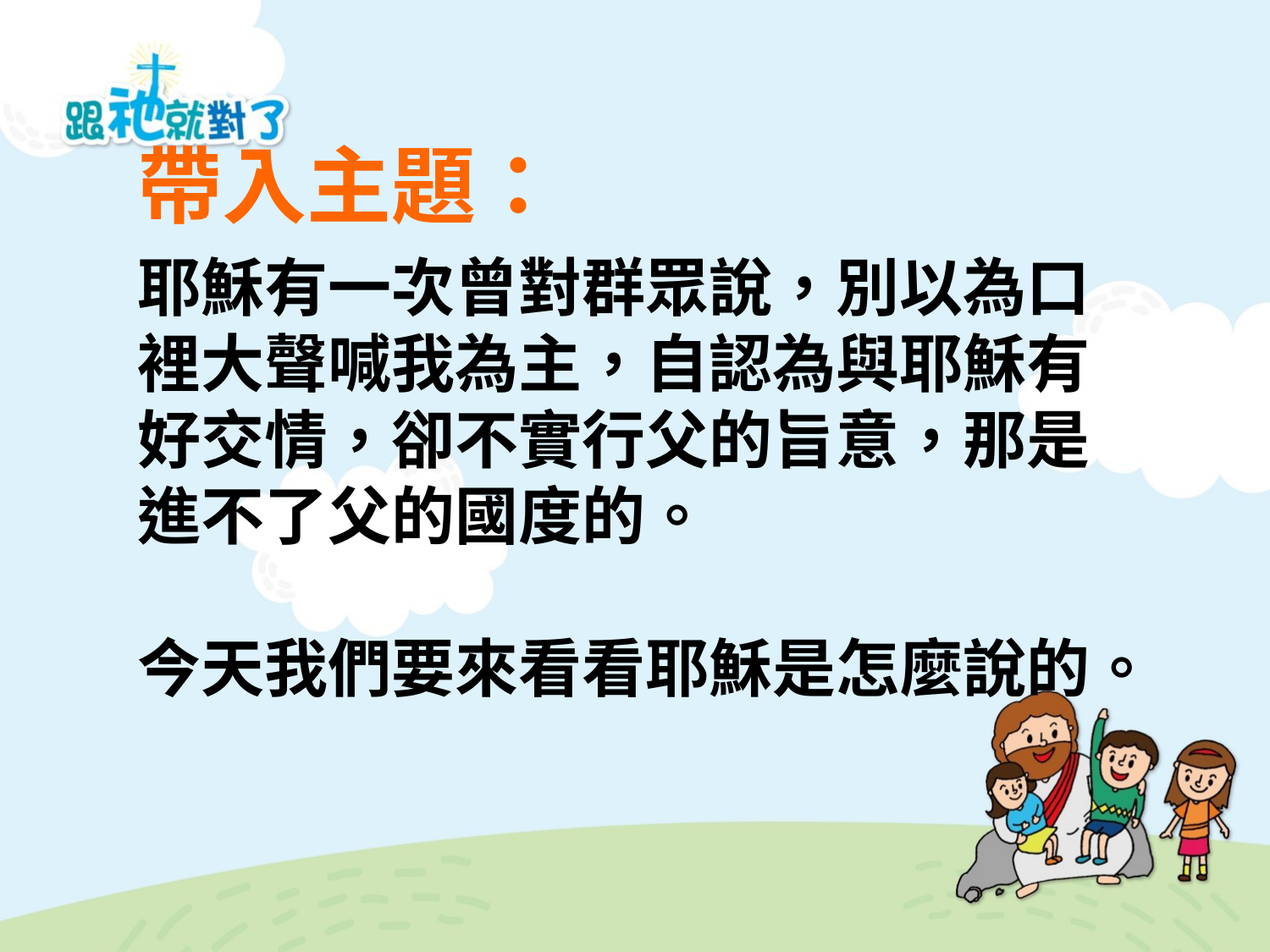

帶入主題：
耶穌有一次曾對群眾說，別以為口裡大聲喊我為主，自認為與耶穌有好交情，卻不實行父的旨意，那是進不了父的國度的。

今天我們要來看看耶穌是怎麼說的。